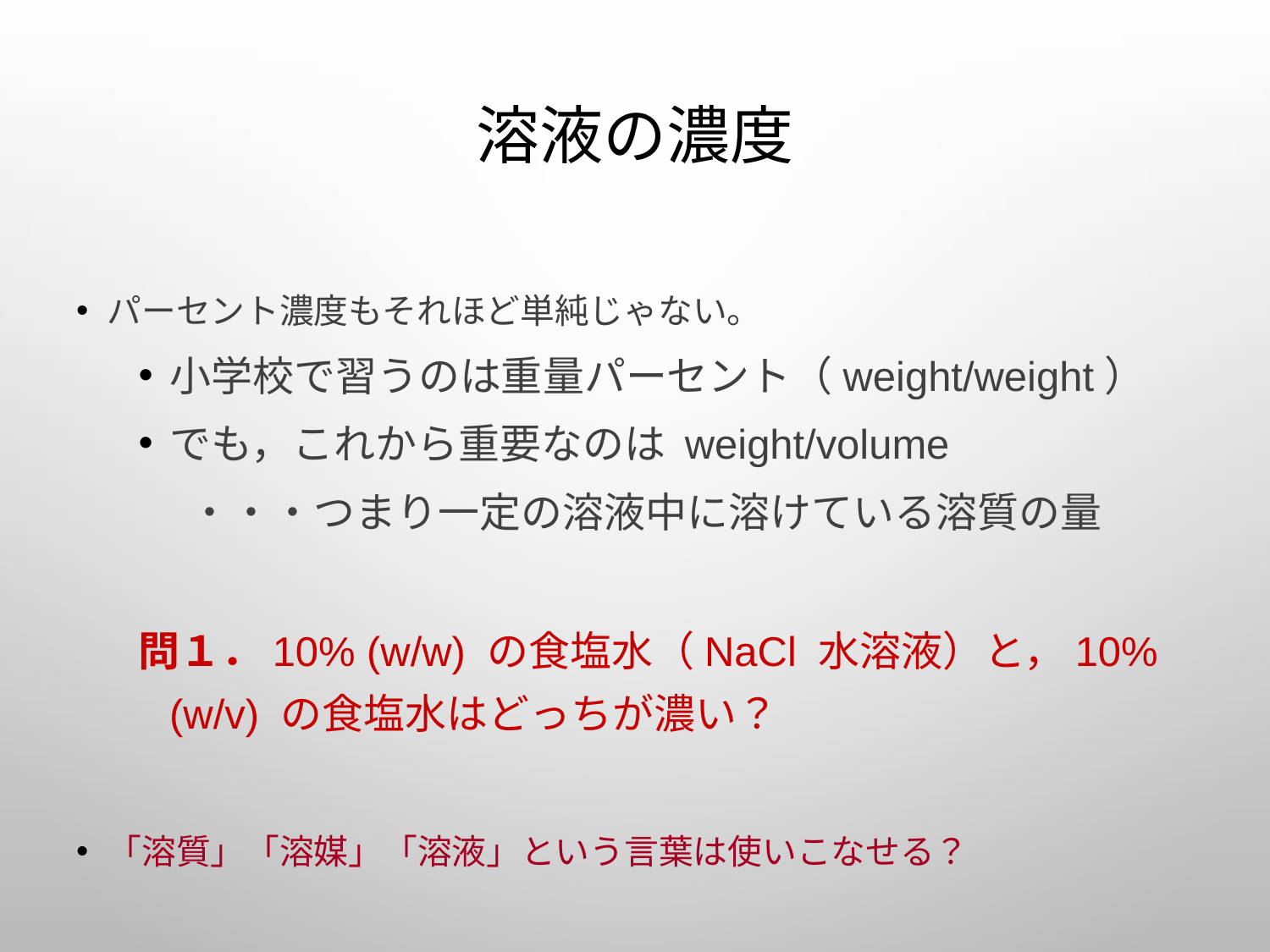

# 溶液の濃度
パーセント濃度もそれほど単純じゃない。
小学校で習うのは重量パーセント（weight/weight）
でも，これから重要なのは weight/volume
　 ・・・つまり一定の溶液中に溶けている溶質の量

問１．10% (w/w) の食塩水（NaCl 水溶液）と，10% (w/v) の食塩水はどっちが濃い？

「溶質」「溶媒」「溶液」という言葉は使いこなせる？